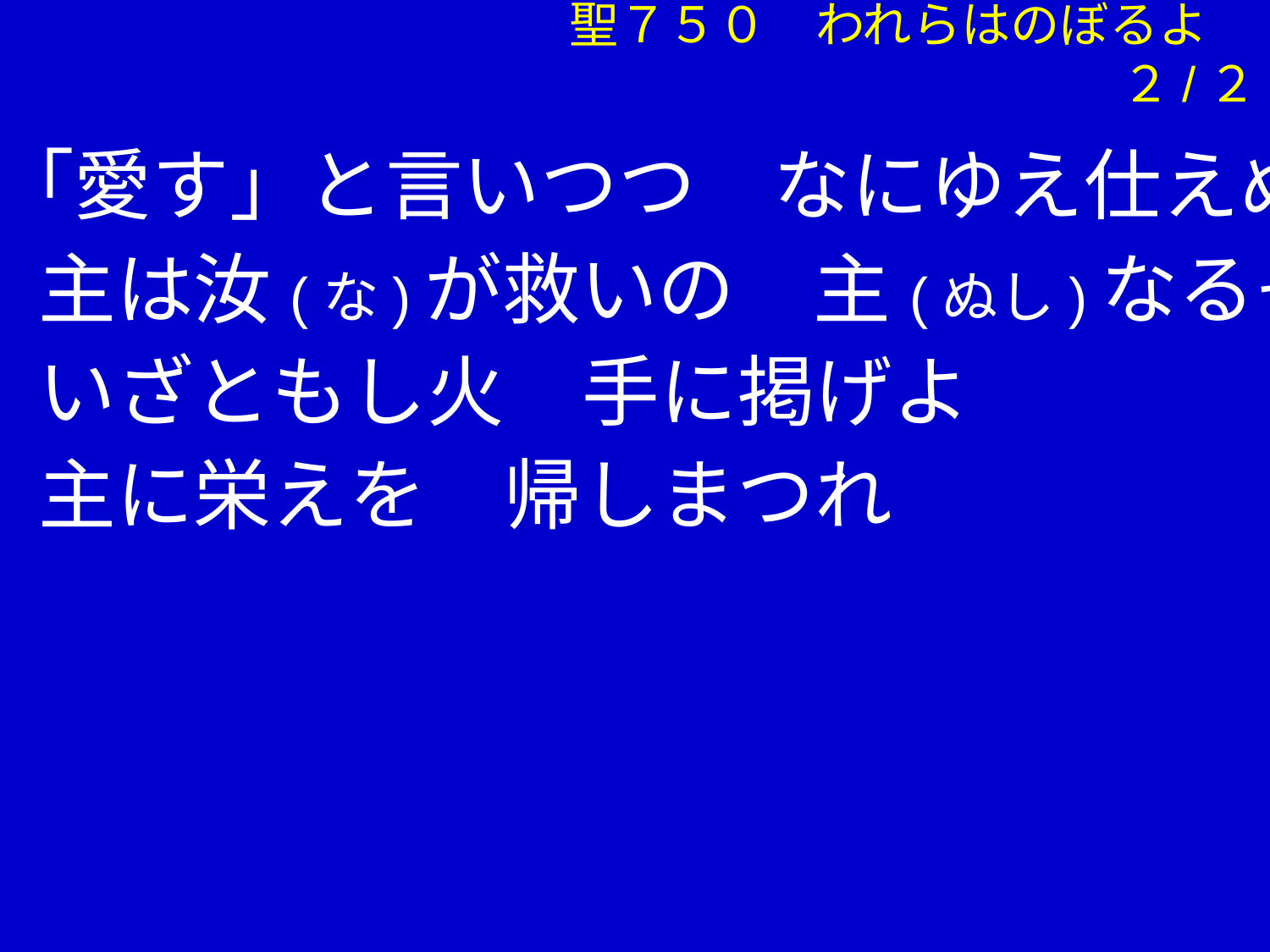

聖７５０　われらはのぼるよ　２/２
 「愛す」と言いつつ　なにゆえ仕えぬ
　主は汝(な)が救いの　主(ぬし)なるぞ
　いざともし火　手に掲げよ
　主に栄えを　帰しまつれ